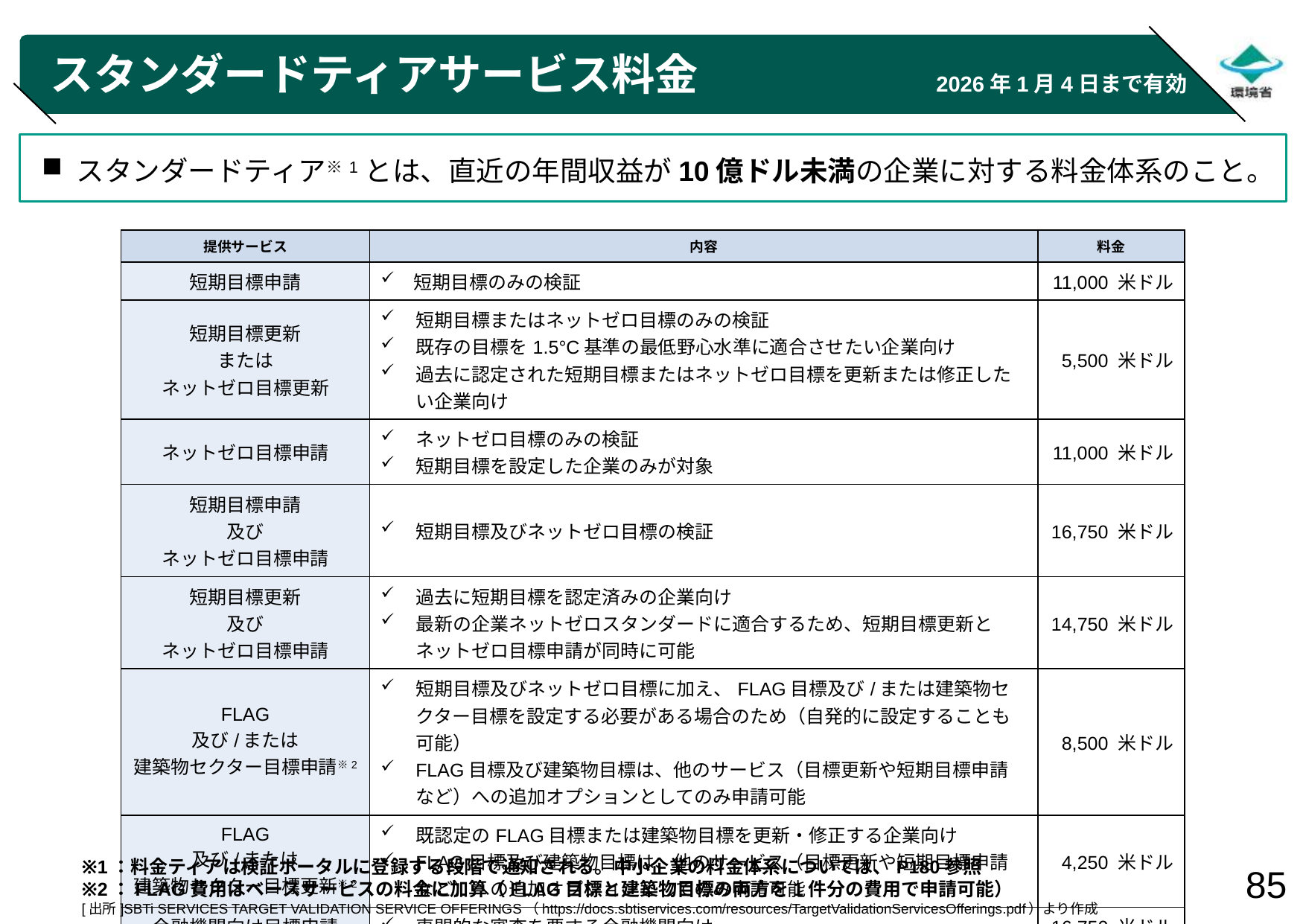

# スタンダードティアサービス料金
2026年1月4日まで有効
スタンダードティア※1とは、直近の年間収益が10億ドル未満の企業に対する料金体系のこと。
| 提供サービス | 内容 | 料金 |
| --- | --- | --- |
| 短期目標申請 | 短期目標のみの検証 | 11,000 米ドル |
| 短期目標更新 または ネットゼロ目標更新 | 短期目標またはネットゼロ目標のみの検証 既存の目標を1.5°C基準の最低野心水準に適合させたい企業向け 過去に認定された短期目標またはネットゼロ目標を更新または修正したい企業向け | 5,500 米ドル |
| ネットゼロ目標申請 | ネットゼロ目標のみの検証 短期目標を設定した企業のみが対象 | 11,000 米ドル |
| 短期目標申請 及び ネットゼロ目標申請 | 短期目標及びネットゼロ目標の検証 | 16,750 米ドル |
| 短期目標更新 及び ネットゼロ目標申請 | 過去に短期目標を認定済みの企業向け 最新の企業ネットゼロスタンダードに適合するため、短期目標更新とネットゼロ目標申請が同時に可能 | 14,750 米ドル |
| FLAG 及び/または 建築物セクター目標申請※2 | 短期目標及びネットゼロ目標に加え、FLAG目標及び/または建築物セクター目標を設定する必要がある場合のため（自発的に設定することも可能） FLAG目標及び建築物目標は、他のサービス（目標更新や短期目標申請など）への追加オプションとしてのみ申請可能 | 8,500 米ドル |
| FLAG 及び/または 建築物セクター目標更新※2 | 既認定のFLAG目標または建築物目標を更新・修正する企業向け FLAG目標及び建築物目標は、他のサービス（目標更新や短期目標申請など）への追加オプションとしてのみ申請可能 | 4,250 米ドル |
| 金融機関向け目標申請 | 専門的な審査を要する金融機関向け | 16,750 米ドル |
| 金融機関向け目標更新申請 | 既認定の金融機関目標を更新・修正する企業向け | 8,500 米ドル |
※1：料金ティアは検証ポータルに登録する段階で通知される。中小企業の料金体系については、P180参照
※2：FLAG費用はベースサービスの料金に加算（FLAG目標と建築物目標の両方を1件分の費用で申請可能）
[出所]SBTi SERVICES TARGET VALIDATION SERVICE OFFERINGS（https://docs.sbtiservices.com/resources/TargetValidationServicesOfferings.pdf）より作成